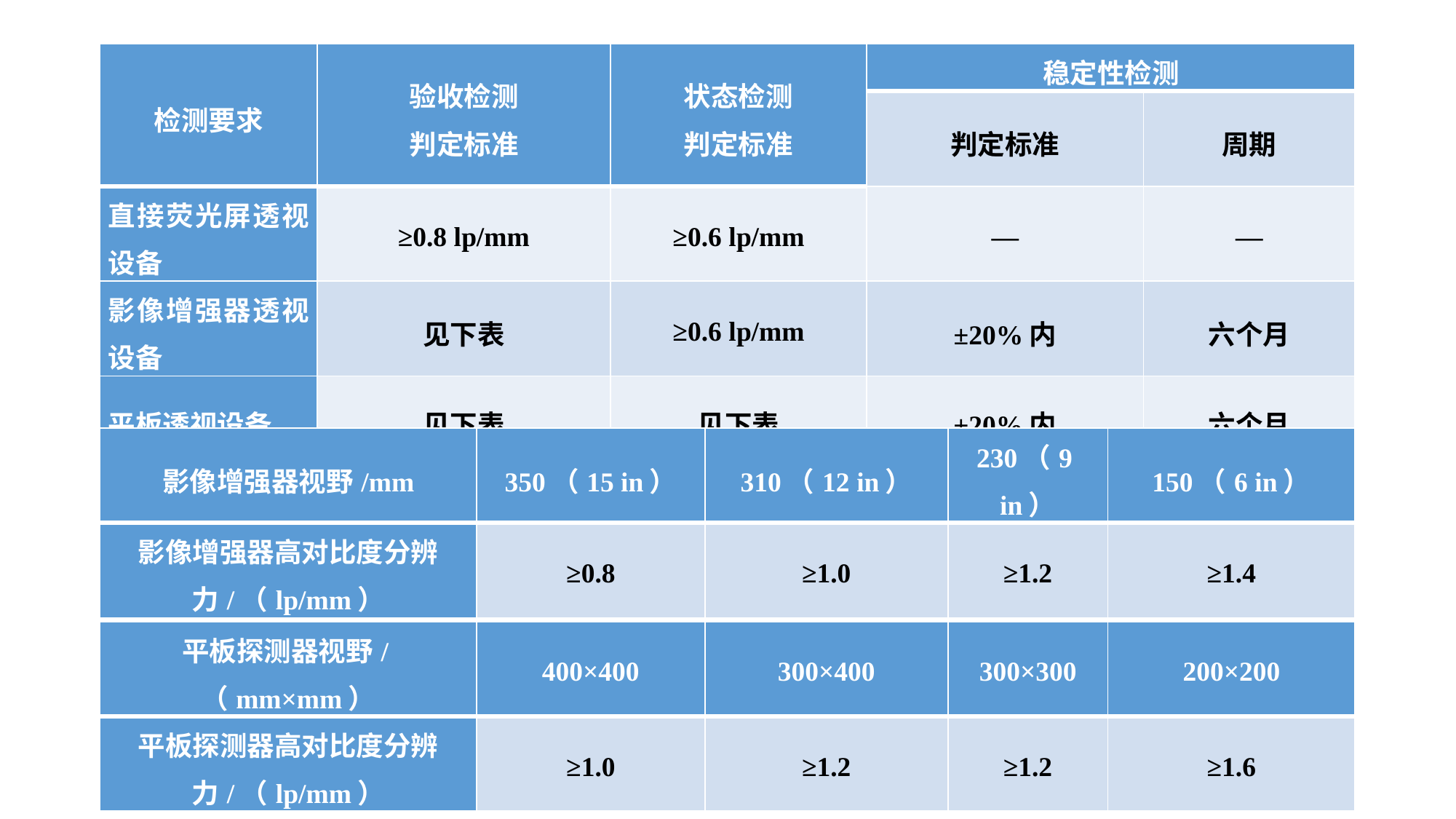

#
| 检测要求 | 验收检测 判定标准 | 状态检测 判定标准 | 稳定性检测 |  |
| --- | --- | --- | --- | --- |
|  |  |  | 判定标准 | 周期 |
| 直接荧光屏透视设备 | ≥0.8 lp/mm | ≥0.6 lp/mm | — | — |
| 影像增强器透视设备 | 见下表 | ≥0.6 lp/mm | ±20%内 | 六个月 |
| 平板透视设备 | 见下表 | 见下表 | ±20%内 | 六个月 |
| 影像增强器视野/mm | 350（15 in） | 310（12 in） | 230（9 in） | 150（6 in） |
| --- | --- | --- | --- | --- |
| 影像增强器高对比度分辨力/（lp/mm） | ≥0.8 | ≥1.0 | ≥1.2 | ≥1.4 |
| 平板探测器视野/（mm×mm） | 400×400 | 300×400 | 300×300 | 200×200 |
| --- | --- | --- | --- | --- |
| 平板探测器高对比度分辨力/（lp/mm） | ≥1.0 | ≥1.2 | ≥1.2 | ≥1.6 |